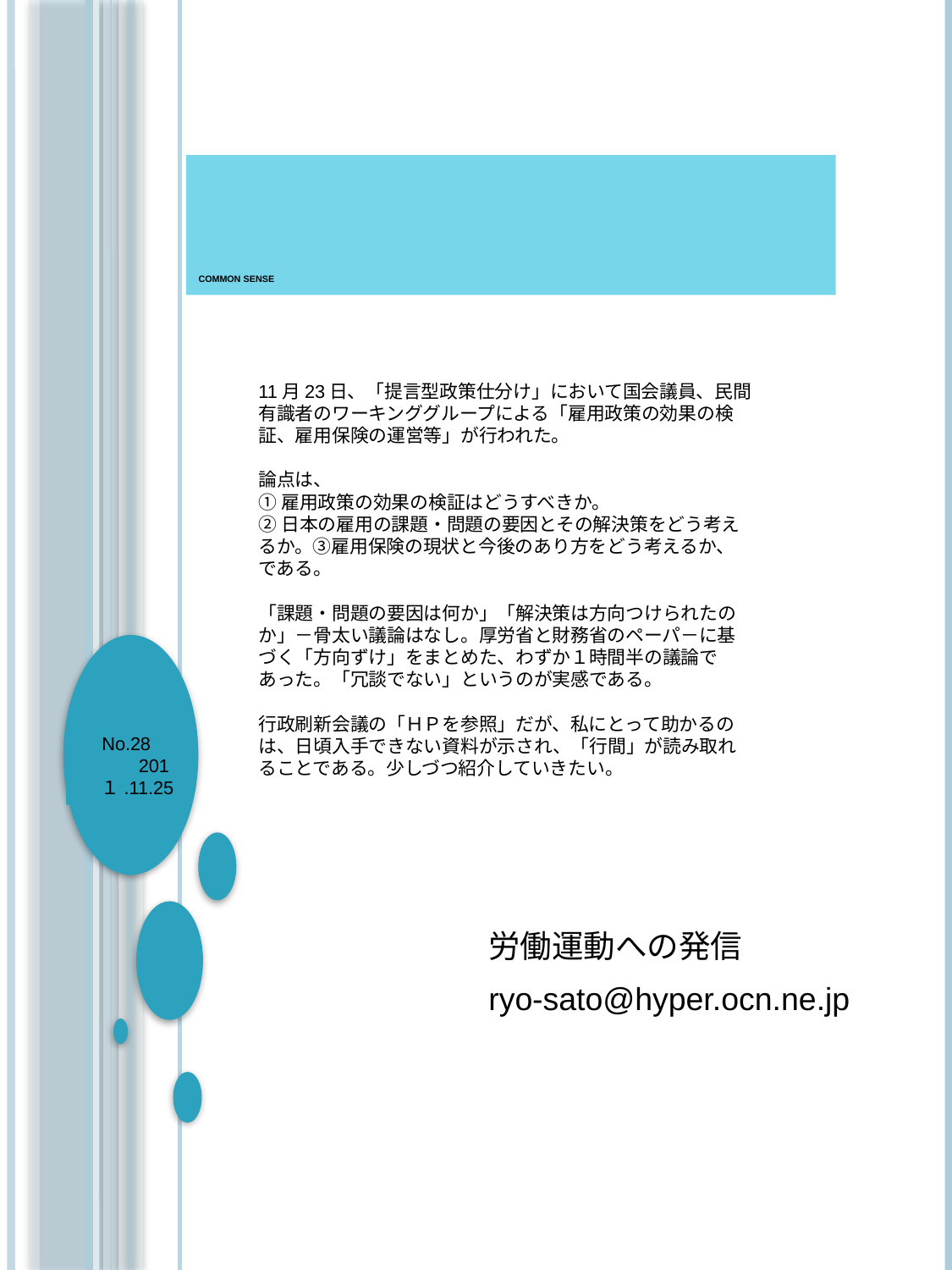

# Common Sense

11月23日、「提言型政策仕分け」において国会議員、民間有識者のワーキンググループによる「雇用政策の効果の検証、雇用保険の運営等」が行われた。

論点は、
①雇用政策の効果の検証はどうすべきか。
②日本の雇用の課題・問題の要因とその解決策をどう考えるか。③雇用保険の現状と今後のあり方をどう考えるか、である。

「課題・問題の要因は何か」「解決策は方向つけられたのか」－骨太い議論はなし。厚労省と財務省のペーパ－に基づく「方向ずけ」をまとめた、わずか１時間半の議論であった。「冗談でない」というのが実感である。

行政刷新会議の「ＨＰを参照」だが、私にとって助かるのは、日頃入手できない資料が示され、「行間」が読み取れることである。少しづつ紹介していきたい。

No.28
201１.11.25

労働運動への発信
ryo-sato@hyper.ocn.ne.jp